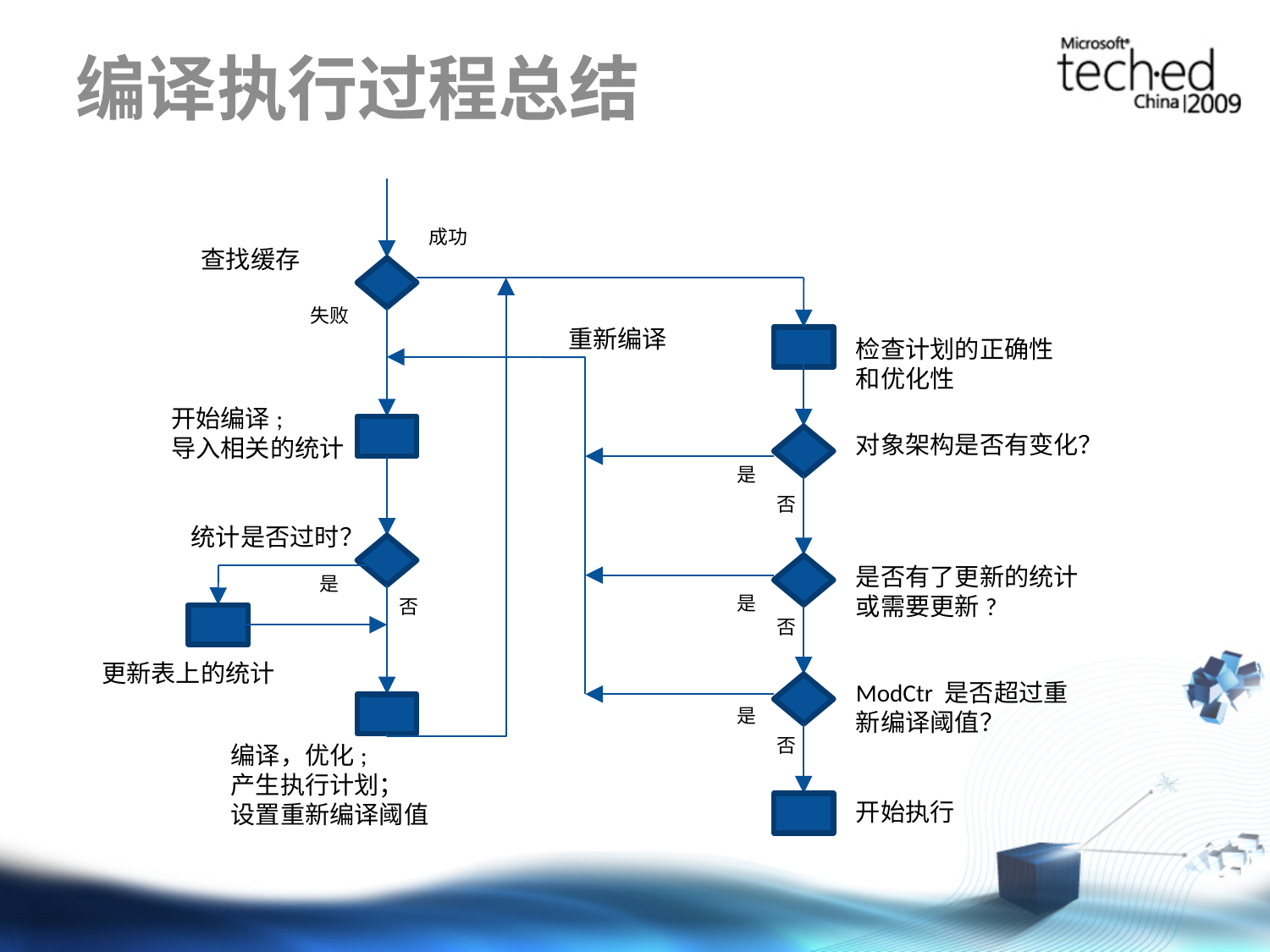

# 编译执行过程总结
成功
查找缓存

失败
重新编译

检查计划的正确性和优化性
开始编译;
导入相关的统计

对象架构是否有变化？

是
否
统计是否过时？

是否有了更新的统计或需要更新?
是
是
否

否
更新表上的统计
ModCtr 是否超过重新编译阈值？

是
否
编译，优化;
产生执行计划；
设置重新编译阈值
开始执行